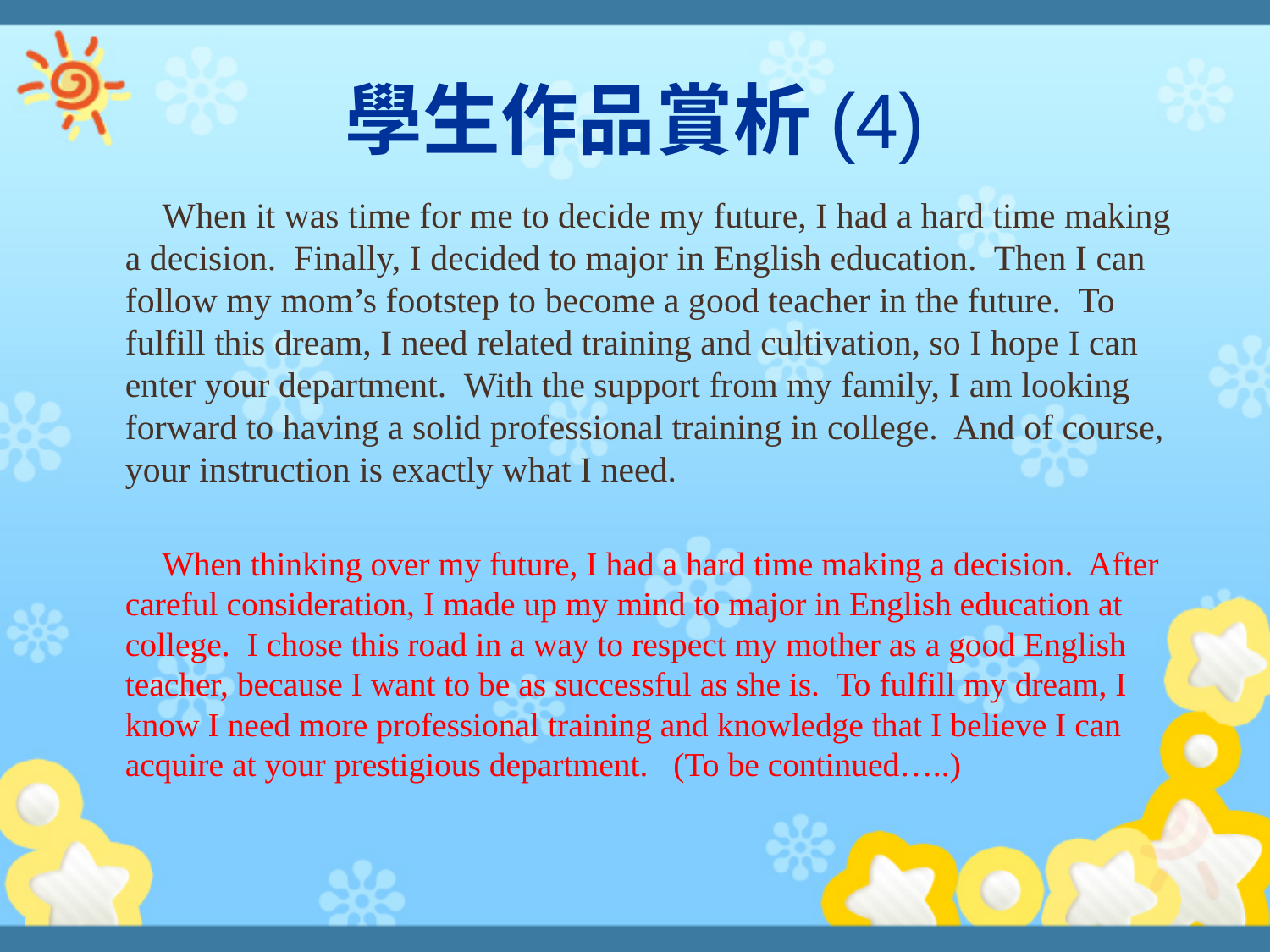

# 學生作品賞析(4)
          When it was time for me to decide my future, I had a hard time making a decision.  Finally, I decided to major in English education.  Then I can follow my mom’s footstep to become a good teacher in the future.  To fulfill this dream, I need related training and cultivation, so I hope I can enter your department.  With the support from my family, I am looking forward to having a solid professional training in college.  And of course, your instruction is exactly what I need.
          When thinking over my future, I had a hard time making a decision.  After careful consideration, I made up my mind to major in English education at college.  I chose this road in a way to respect my mother as a good English teacher, because I want to be as successful as she is.  To fulfill my dream, I know I need more professional training and knowledge that I believe I can acquire at your prestigious department.   (To be continued…..)